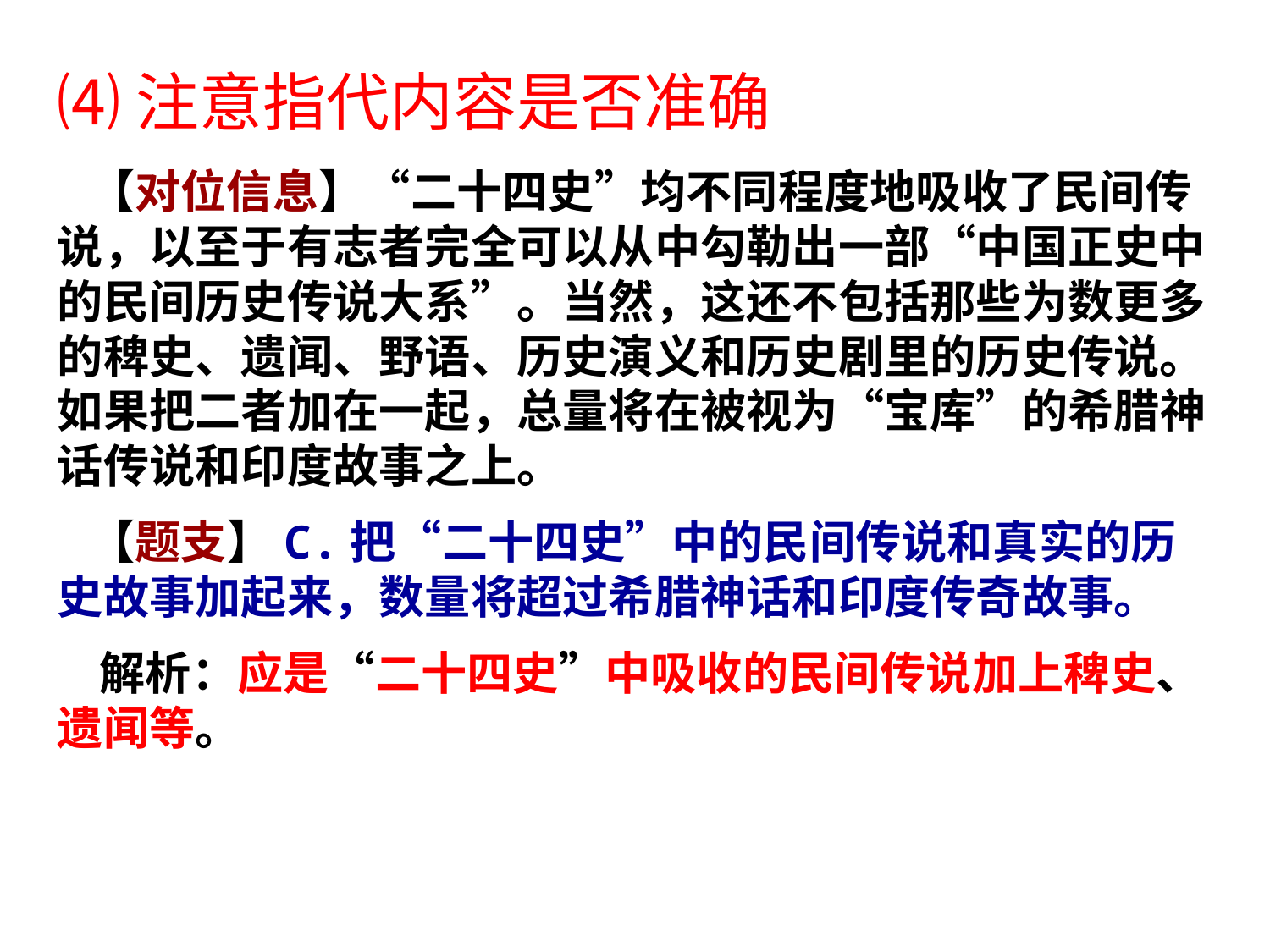

⑷注意指代内容是否准确
  【对位信息】“二十四史”均不同程度地吸收了民间传说，以至于有志者完全可以从中勾勒出一部“中国正史中的民间历史传说大系”。当然，这还不包括那些为数更多的稗史、遗闻、野语、历史演义和历史剧里的历史传说。如果把二者加在一起，总量将在被视为“宝库”的希腊神话传说和印度故事之上。

  【题支】C.把“二十四史”中的民间传说和真实的历史故事加起来，数量将超过希腊神话和印度传奇故事。

   解析：应是“二十四史”中吸收的民间传说加上稗史、遗闻等。